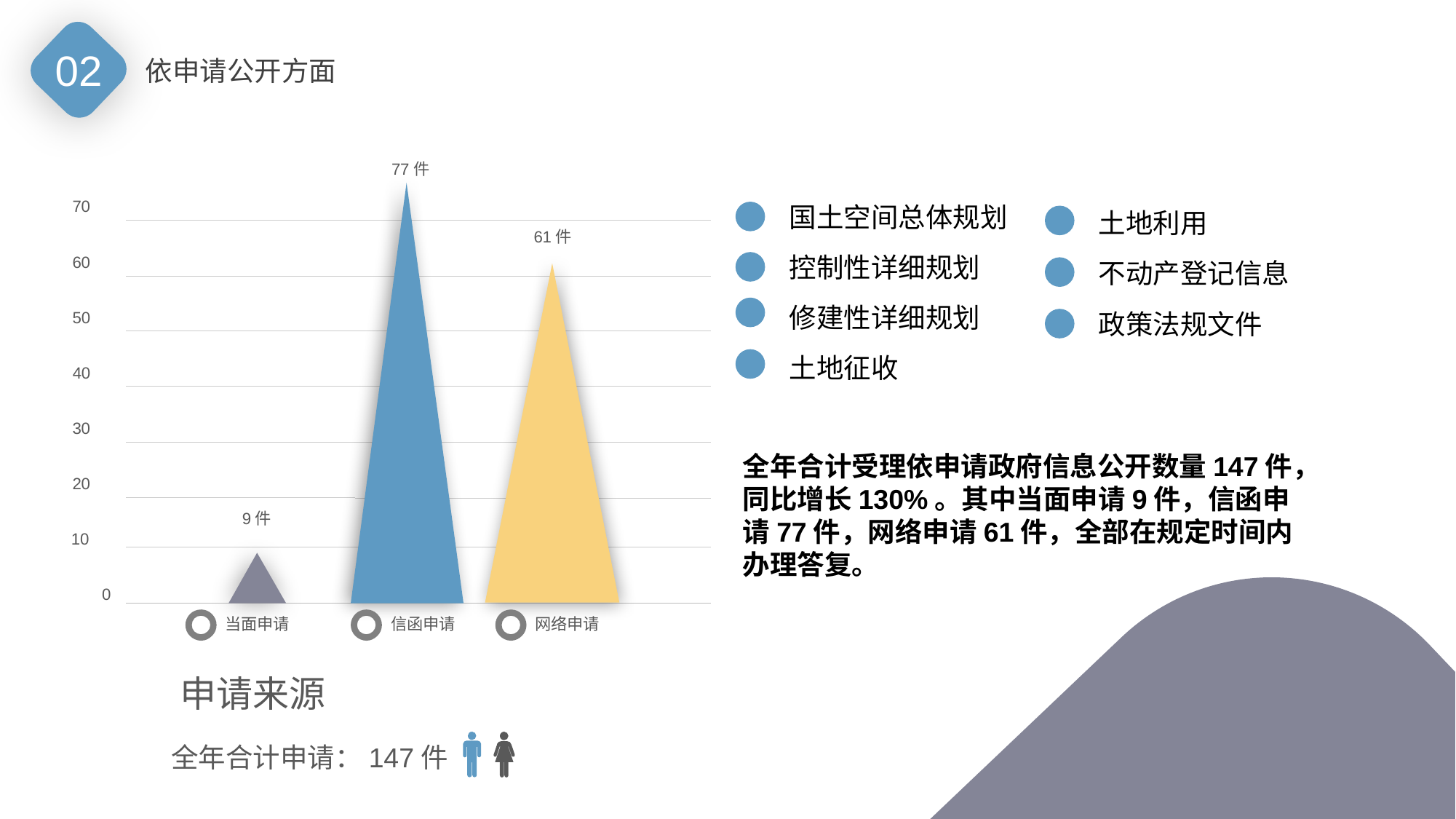

02
依申请公开方面
77件

70
国土空间总体规划
土地利用

61件
控制性详细规划
60
不动产登记信息

修建性详细规划

政策法规文件
50

土地征收

40

30

全年合计受理依申请政府信息公开数量147件，同比增长130%。其中当面申请9件，信函申请77件，网络申请61件，全部在规定时间内办理答复。
20

9件
10

0

当面申请
信函申请
网络申请

申请来源

全年合计申请：147件